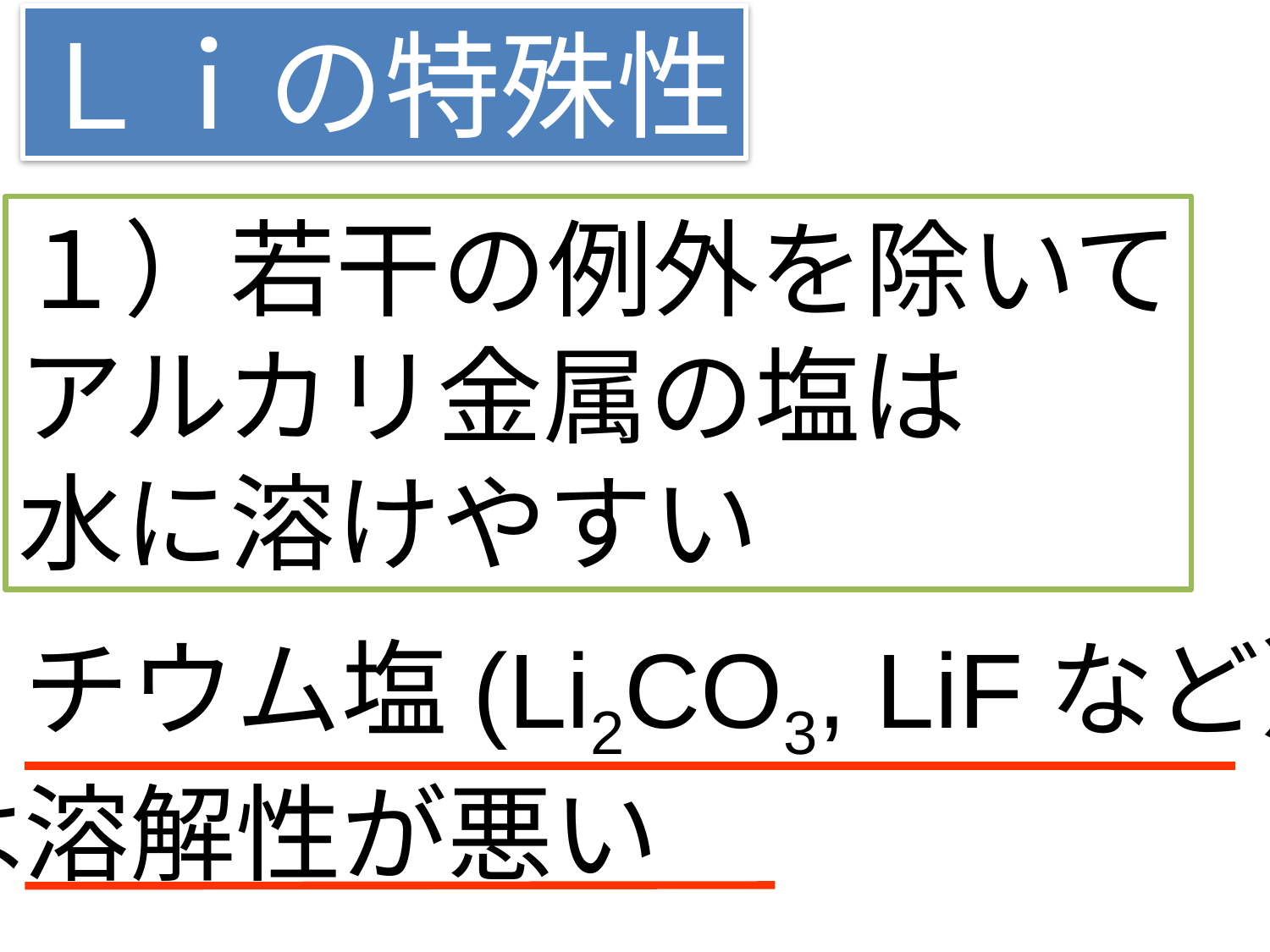

Ｌｉの特殊性
１）若干の例外を除いて
アルカリ金属の塩は
水に溶けやすい
リチウム塩(Li2CO3, LiFなど）
は溶解性が悪い